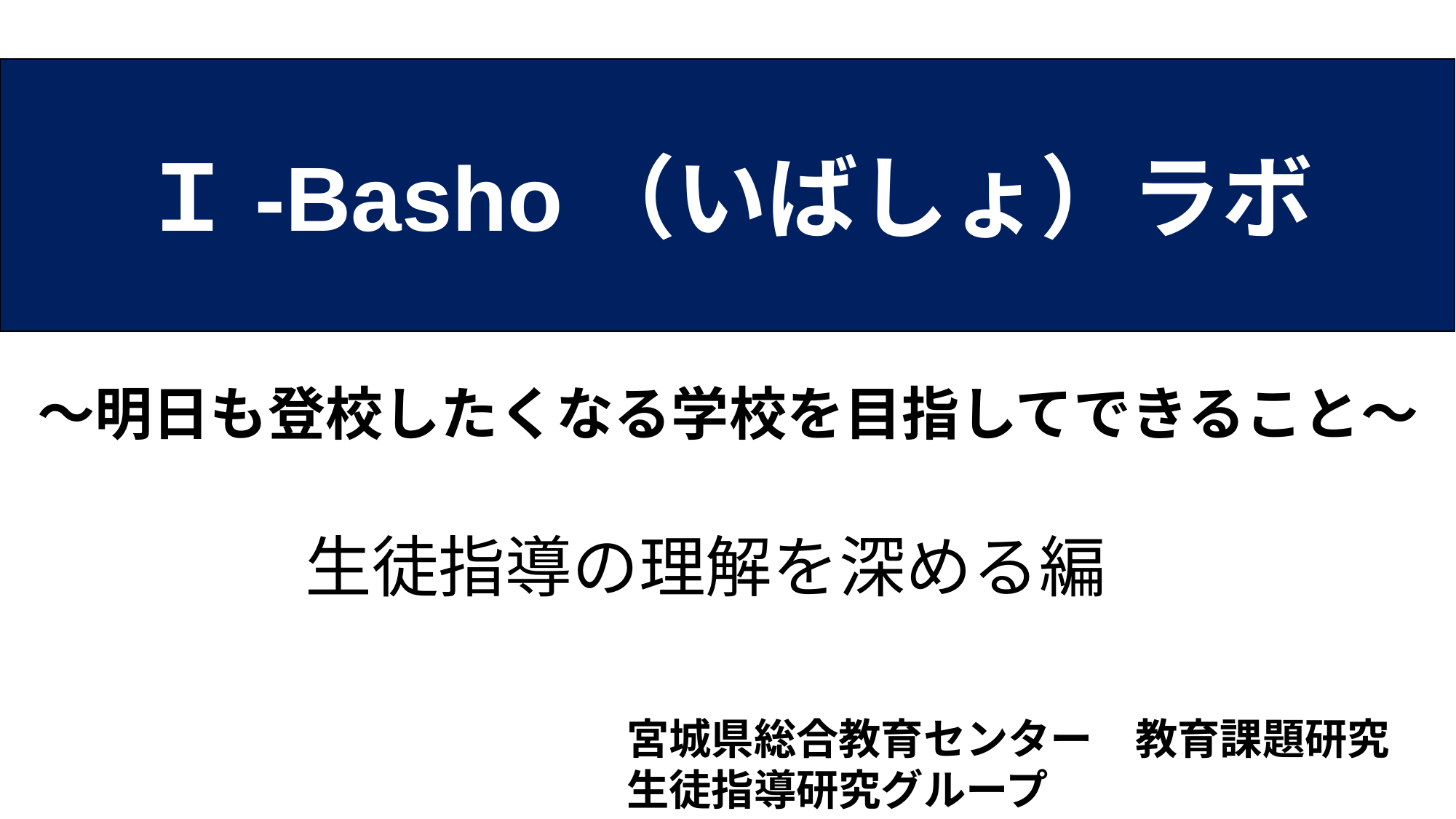

Ｉ-Basho（いばしょ）ラボ
～明日も登校したくなる学校を目指してできること～
生徒指導の理解を深める編
宮城県総合教育センター　教育課題研究
生徒指導研究グループ